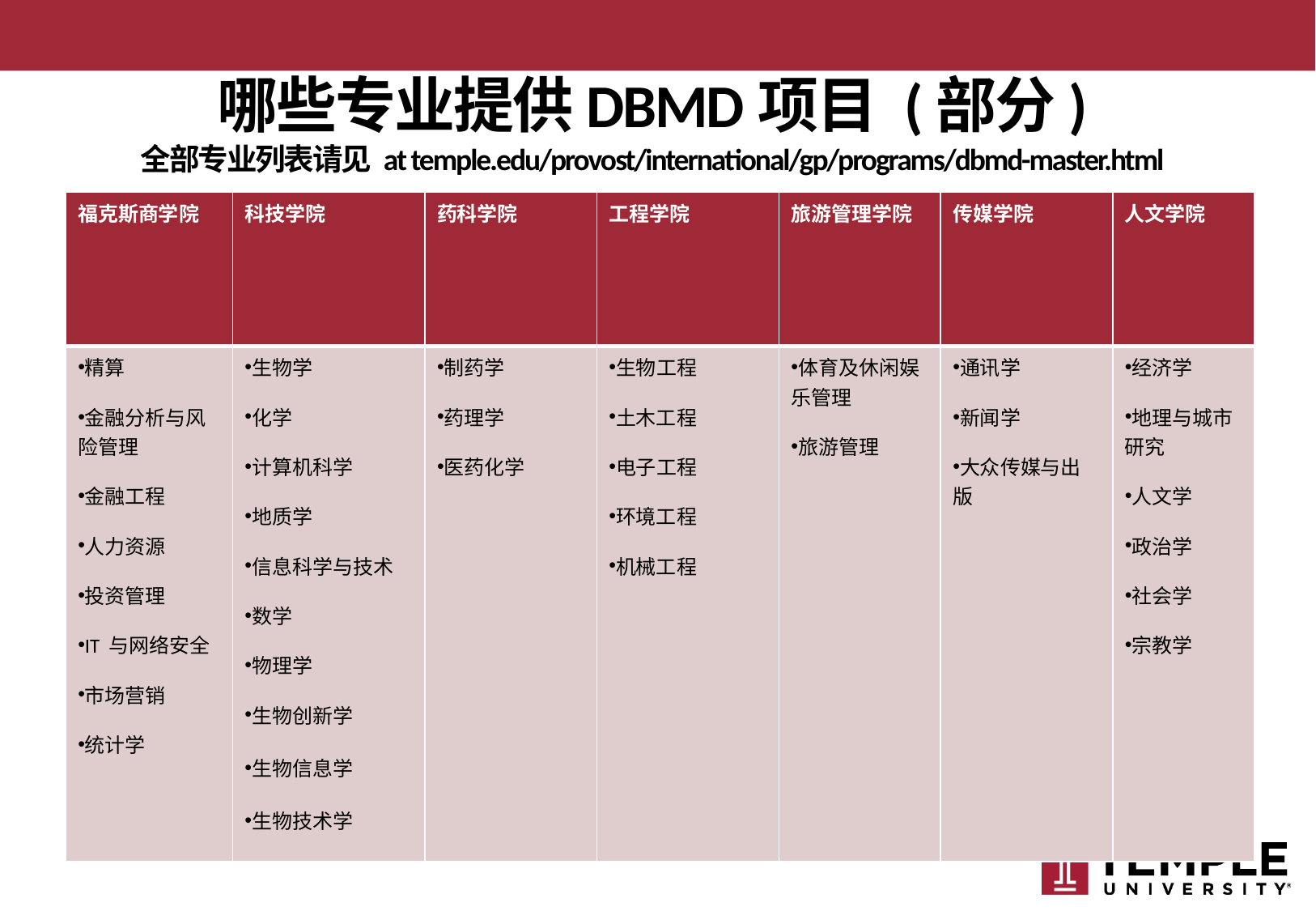

# 哪些专业提供DBMD项目 (部分) 全部专业列表请见 at temple.edu/provost/international/gp/programs/dbmd-master.html
| 福克斯商学院 | 科技学院 | 药科学院 | 工程学院 | 旅游管理学院 | 传媒学院 | 人文学院 |
| --- | --- | --- | --- | --- | --- | --- |
| 精算 金融分析与风险管理 金融工程 人力资源 投资管理 IT 与网络安全 市场营销 统计学 | 生物学 化学 计算机科学 地质学 信息科学与技术 数学 物理学 生物创新学 生物信息学 生物技术学 | 制药学 药理学 医药化学 | 生物工程 土木工程 电子工程 环境工程 机械工程 | 体育及休闲娱乐管理 旅游管理 | 通讯学 新闻学 大众传媒与出版 | 经济学 地理与城市研究 人文学 政治学 社会学       宗教学 |